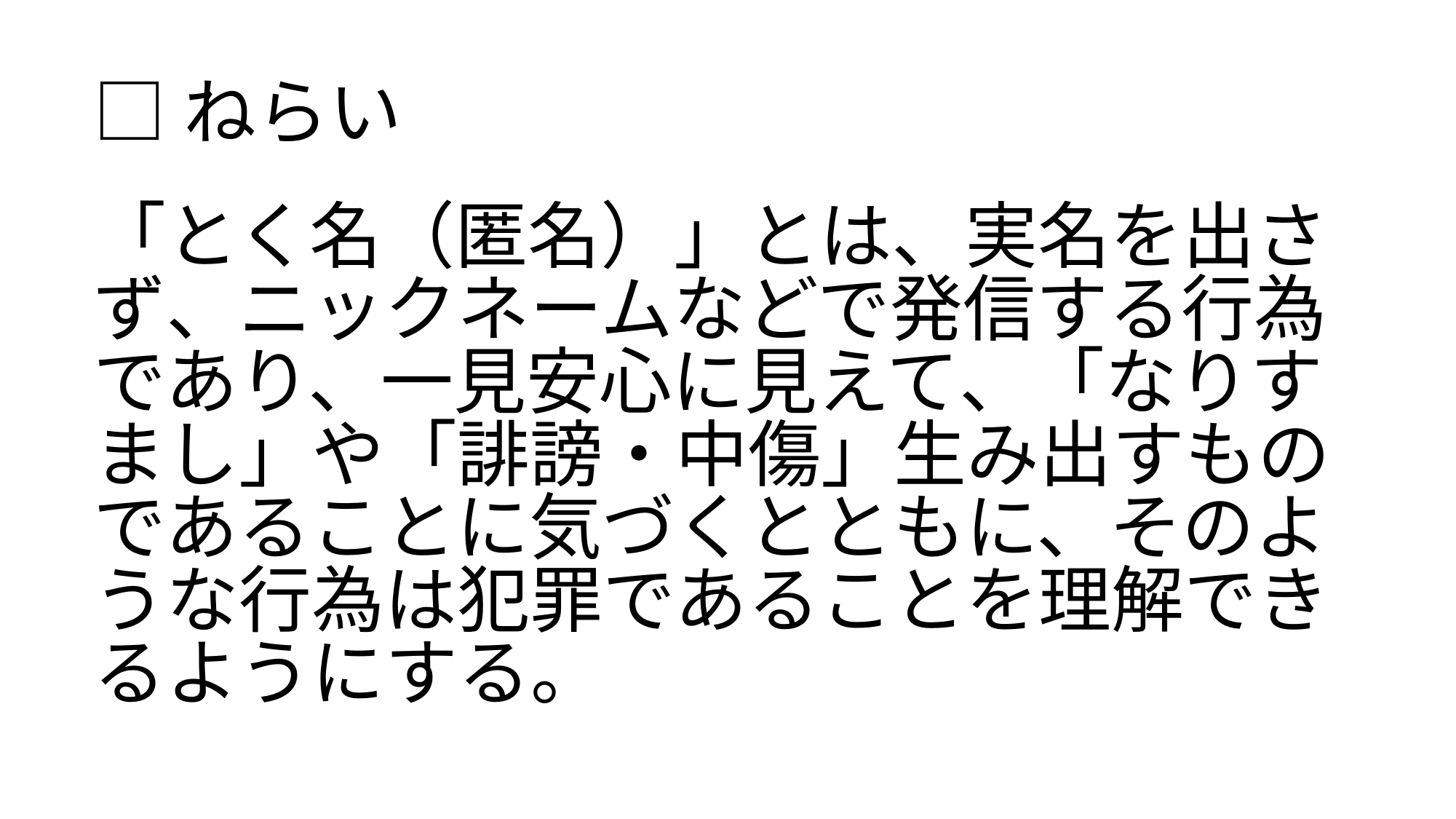

□ねらい

「とく名（匿名）」とは、実名を出さず、ニックネームなどで発信する行為であり、一見安心に見えて、「なりすまし」や「誹謗・中傷」生み出すものであることに気づくとともに、そのような行為は犯罪であることを理解できるようにする。